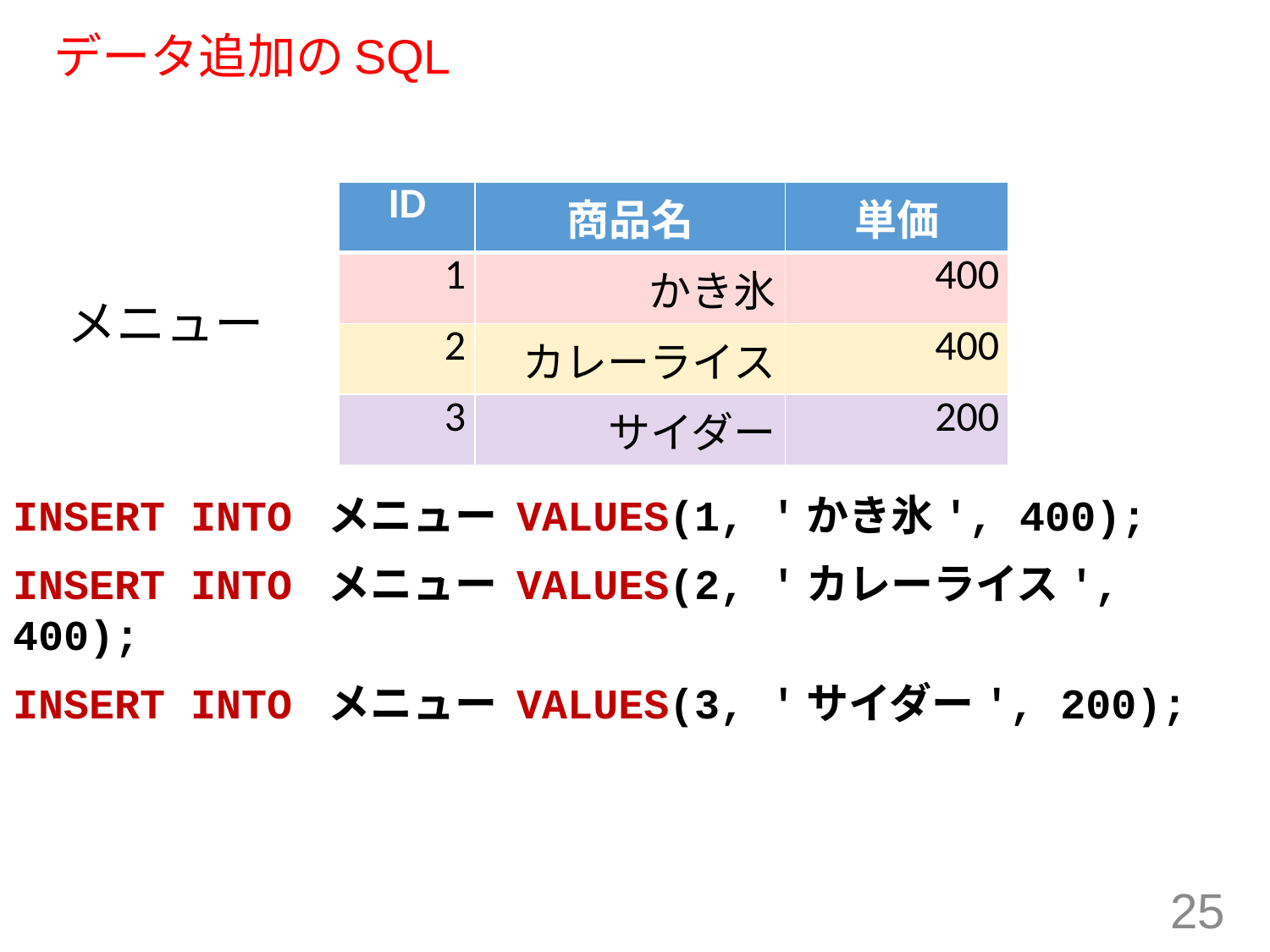

# データ追加のSQL
| ID | 商品名 | 単価 |
| --- | --- | --- |
| 1 | かき氷 | 400 |
| 2 | カレーライス | 400 |
| 3 | サイダー | 200 |
メニュー
INSERT INTO メニュー VALUES(1, 'かき氷', 400);
INSERT INTO メニュー VALUES(2, 'カレーライス', 400);
INSERT INTO メニュー VALUES(3, 'サイダー', 200);
25